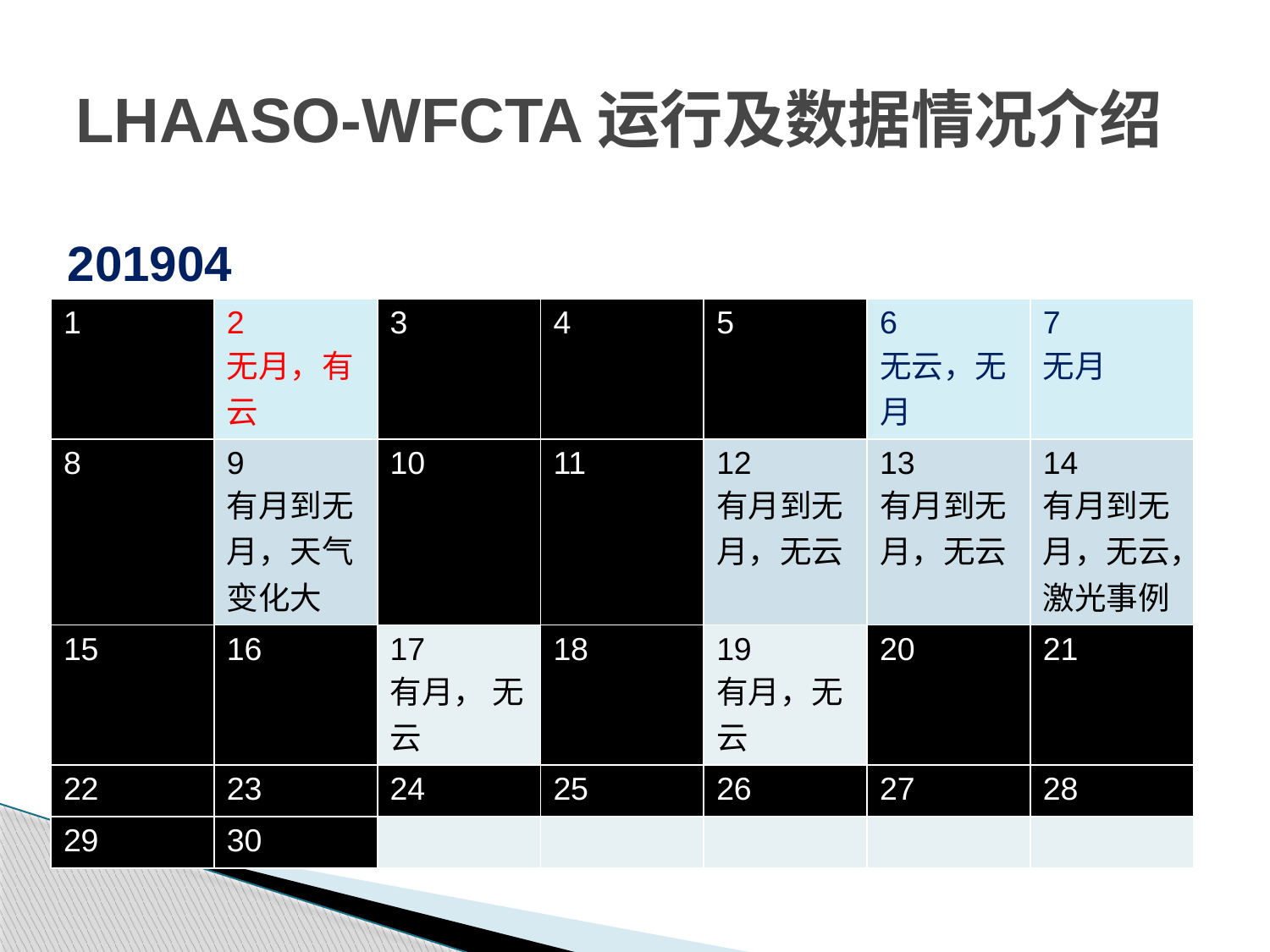

# LHAASO-WFCTA运行及数据情况介绍
201904
| 1 | 2 无月，有云 | 3 | 4 | 5 | 6 无云，无月 | 7 无月 |
| --- | --- | --- | --- | --- | --- | --- |
| 8 | 9 有月到无月，天气变化大 | 10 | 11 | 12 有月到无月，无云 | 13 有月到无月，无云 | 14 有月到无月，无云， 激光事例 |
| 15 | 16 | 17 有月， 无云 | 18 | 19 有月，无云 | 20 | 21 |
| 22 | 23 | 24 | 25 | 26 | 27 | 28 |
| 29 | 30 |  |  |  |  |  |